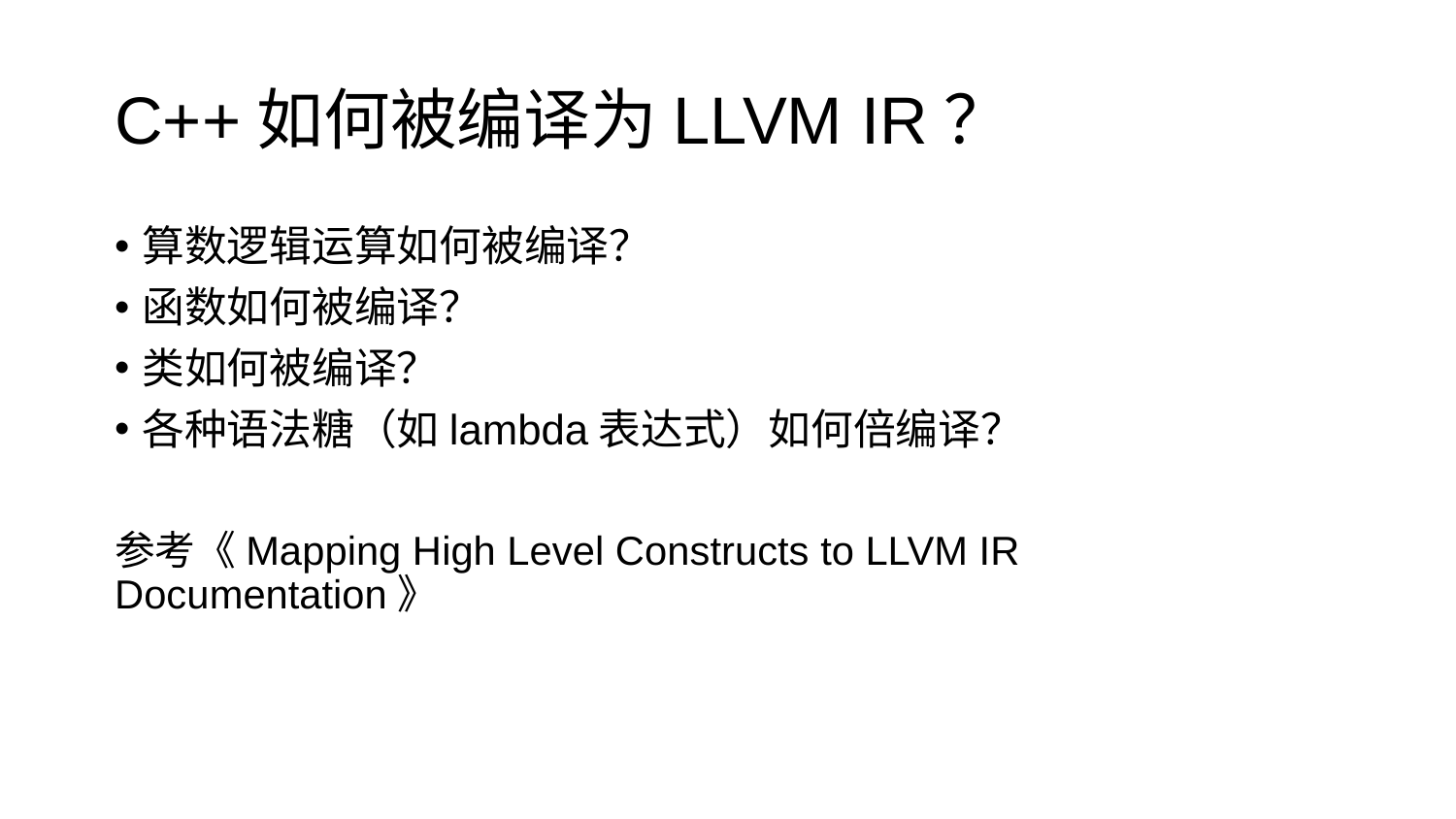

# C++如何被编译为LLVM IR？
算数逻辑运算如何被编译？
函数如何被编译？
类如何被编译？
各种语法糖（如lambda表达式）如何倍编译？

参考《Mapping High Level Constructs to LLVM IR Documentation》